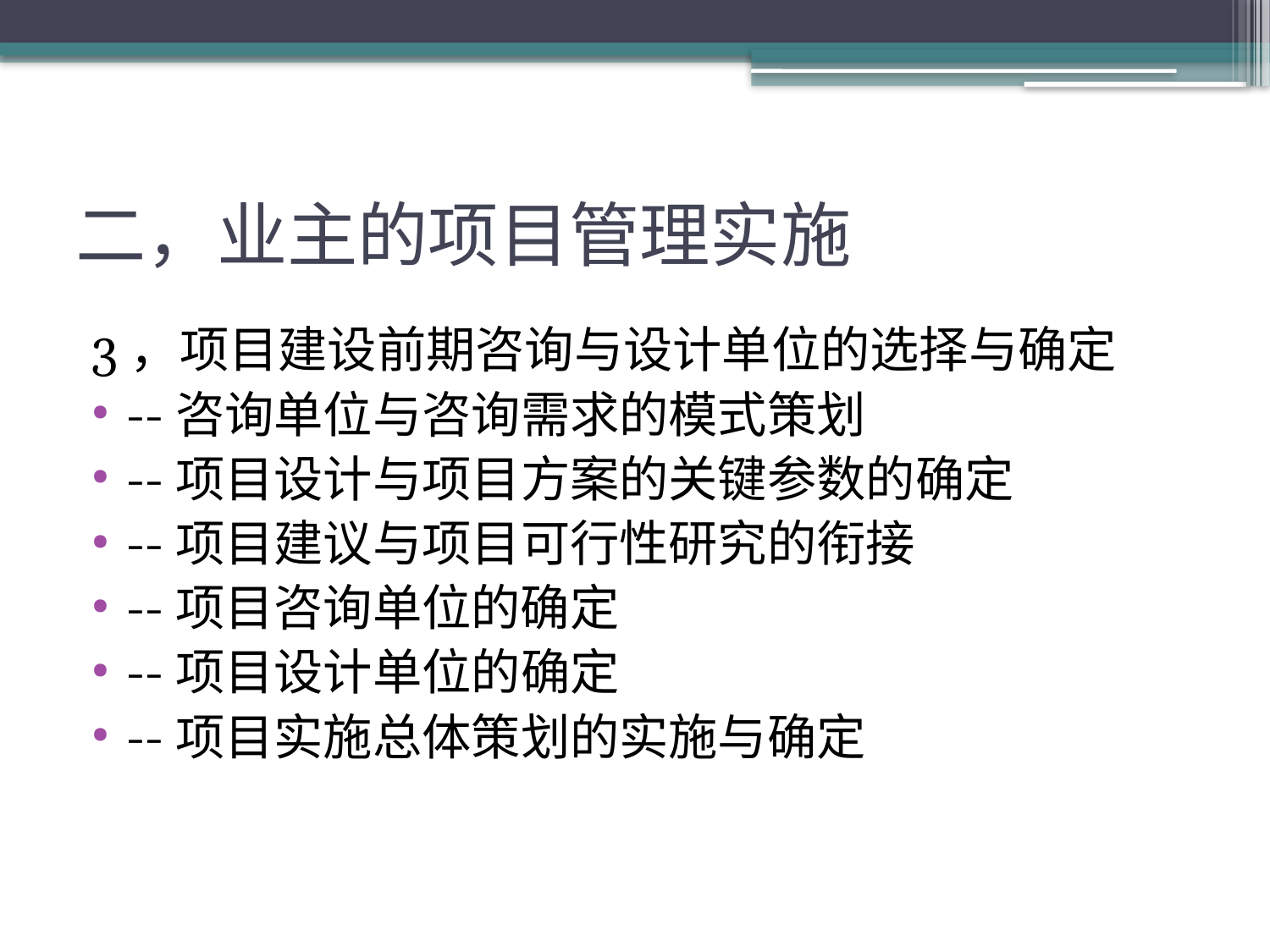

# 二，业主的项目管理实施
3，项目建设前期咨询与设计单位的选择与确定
--咨询单位与咨询需求的模式策划
--项目设计与项目方案的关键参数的确定
--项目建议与项目可行性研究的衔接
--项目咨询单位的确定
--项目设计单位的确定
--项目实施总体策划的实施与确定